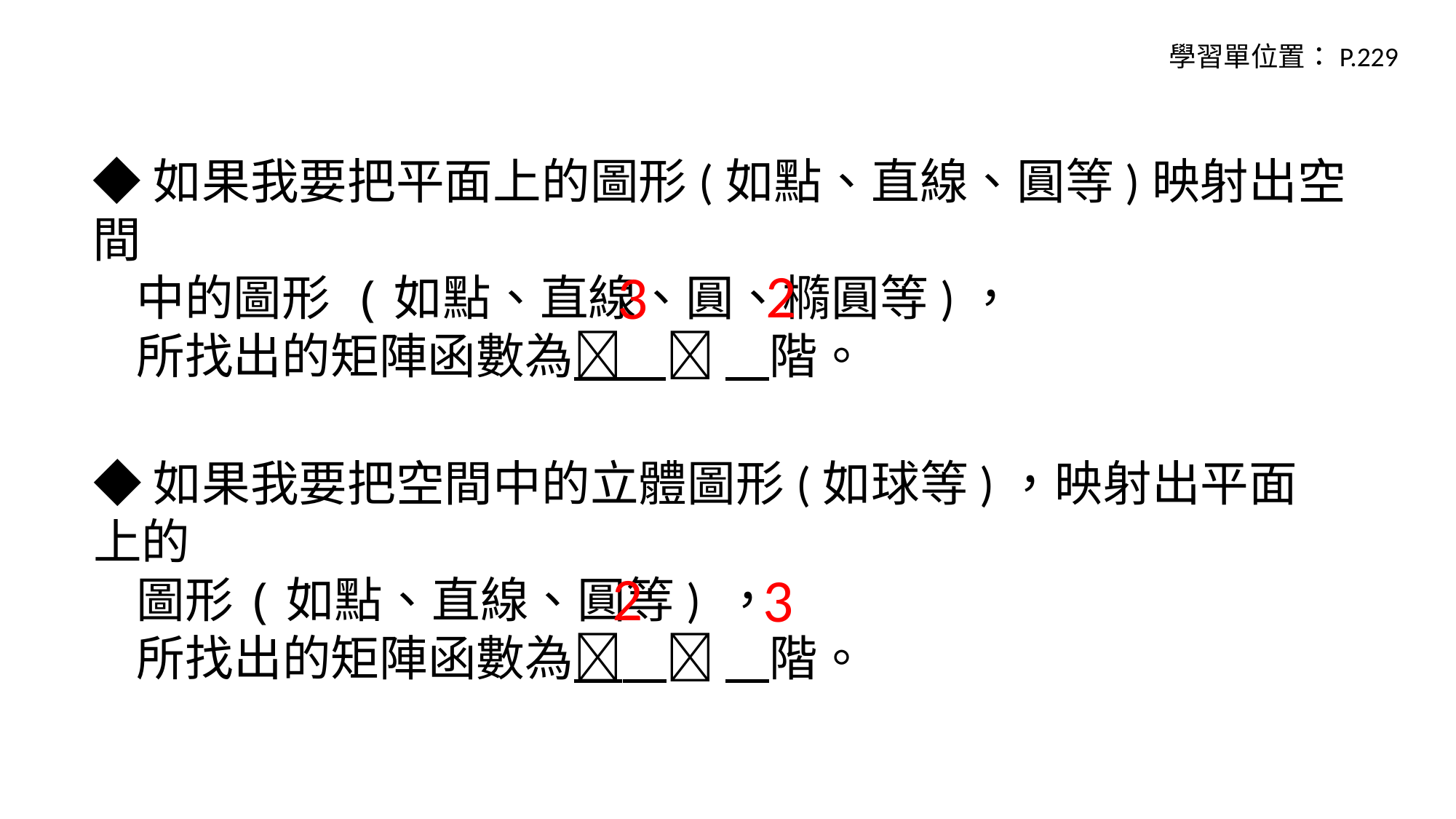

學習單位置：P.229
◆如果我要把平面上的圖形(如點、直線、圓等)映射出空間
    中的圖形 (如點、直線、圓、橢圓等)，
    所找出的矩陣函數為     ×     階。
2
3
◆如果我要把空間中的立體圖形(如球等)，映射出平面上的
    圖形(如點、直線、圓等) ，
    所找出的矩陣函數為     ×     階。
2
3